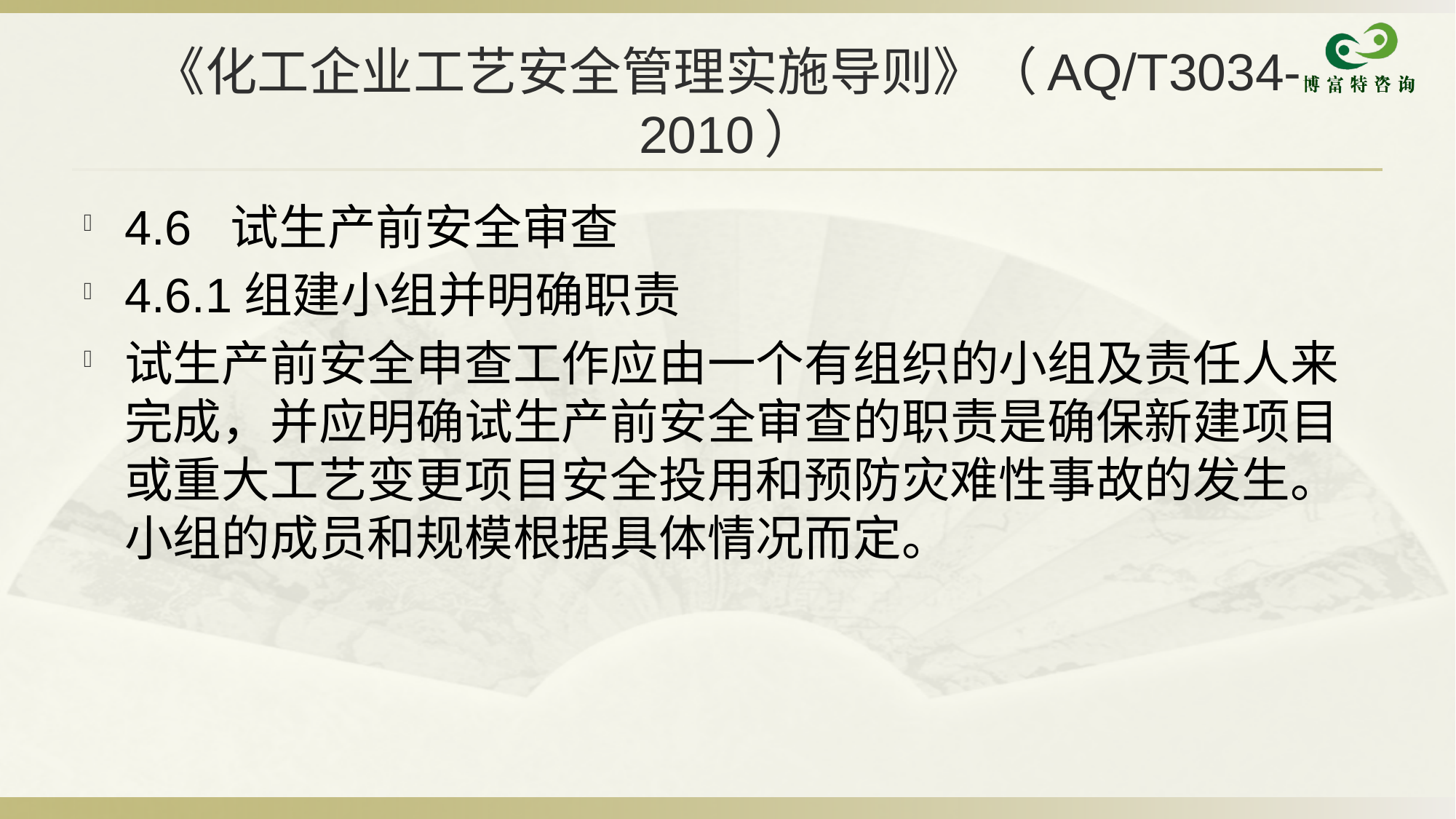

# 《化工企业工艺安全管理实施导则》（AQ/T3034-2010）
4.6  试生产前安全审查
4.6.1组建小组并明确职责
试生产前安全申查工作应由一个有组织的小组及责任人来完成，并应明确试生产前安全审查的职责是确保新建项目或重大工艺变更项目安全投用和预防灾难性事故的发生。小组的成员和规模根据具体情况而定。